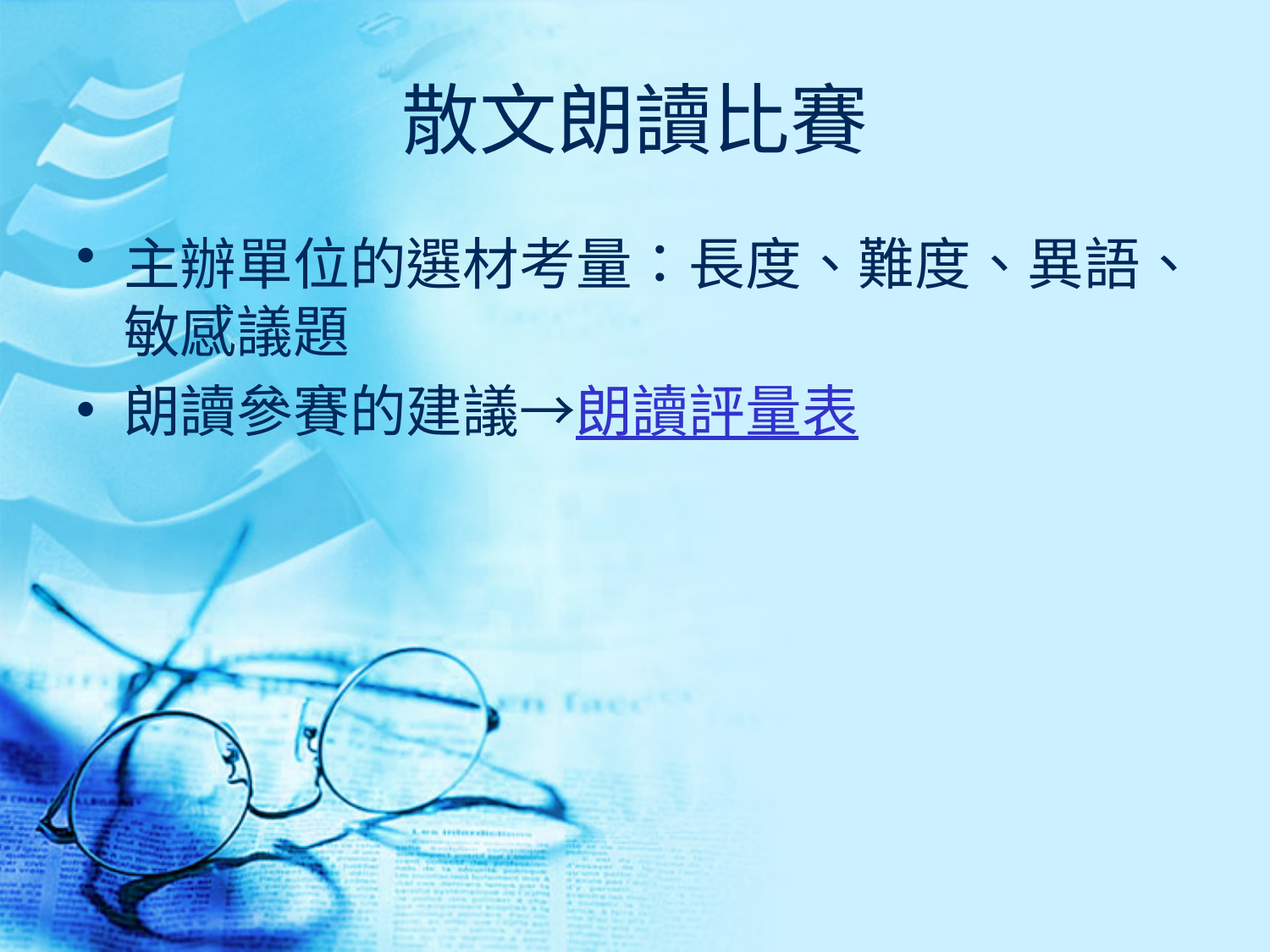

# 散文朗讀比賽
主辦單位的選材考量：長度、難度、異語、敏感議題
朗讀參賽的建議→朗讀評量表